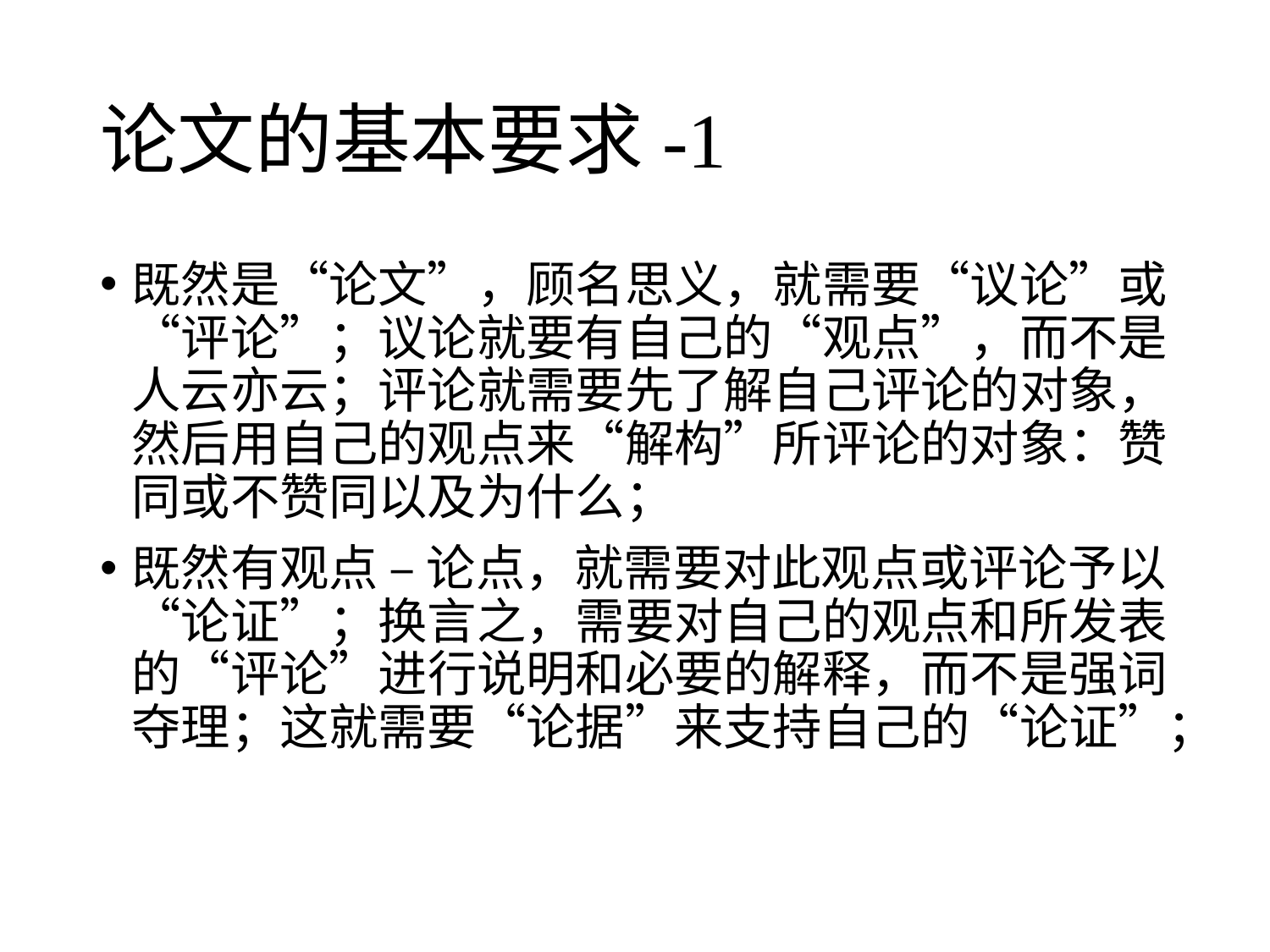

# 论文的基本要求-1
既然是“论文”，顾名思义，就需要“议论”或“评论”；议论就要有自己的“观点”，而不是人云亦云；评论就需要先了解自己评论的对象，然后用自己的观点来“解构”所评论的对象：赞同或不赞同以及为什么；
既然有观点 – 论点，就需要对此观点或评论予以“论证”；换言之，需要对自己的观点和所发表的“评论”进行说明和必要的解释，而不是强词夺理；这就需要“论据”来支持自己的“论证”；